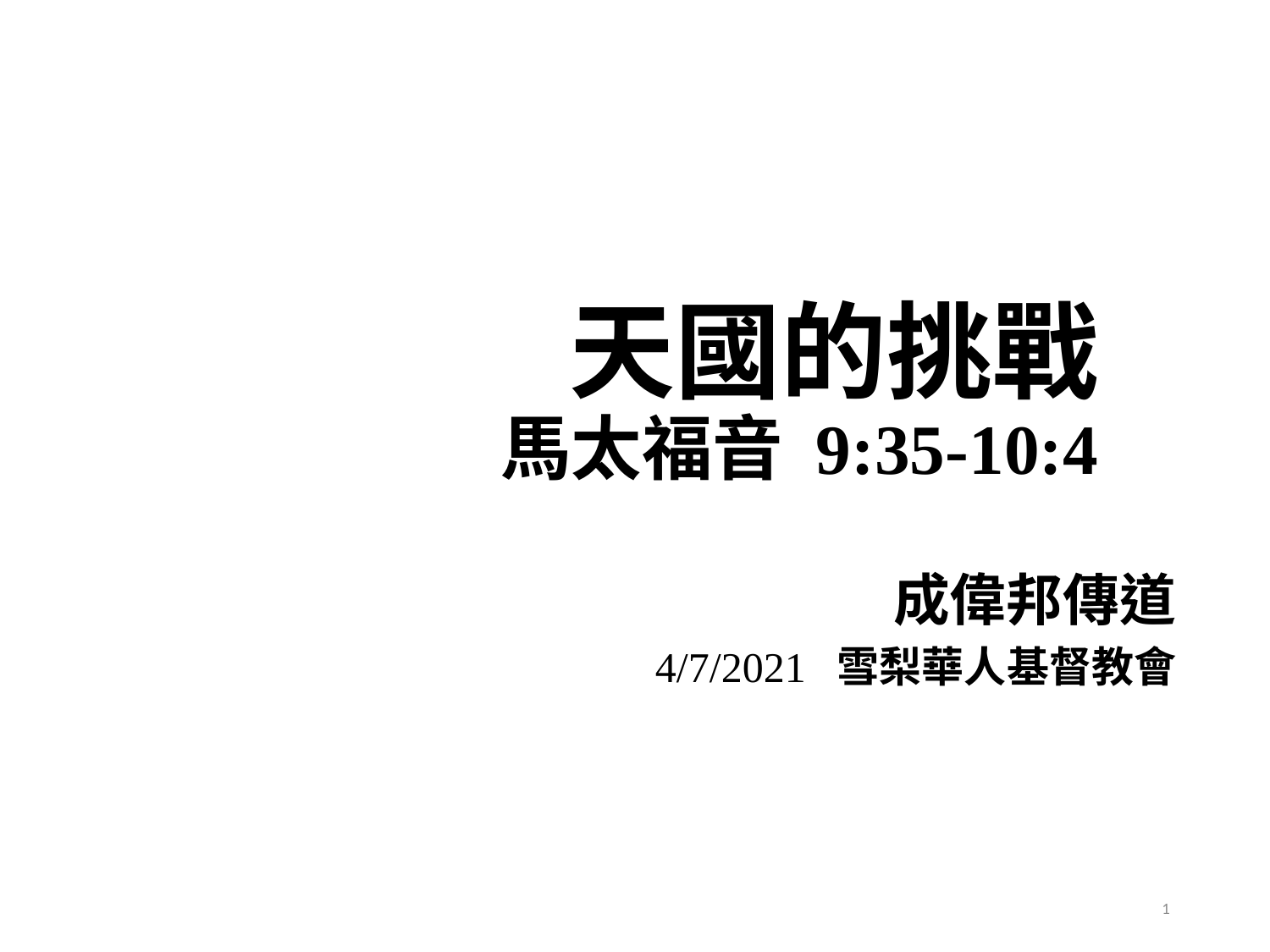

# 天國的挑戰 馬太福音 9:35-10:4
成偉邦傳道
4/7/2021  雪梨華人基督教會

1